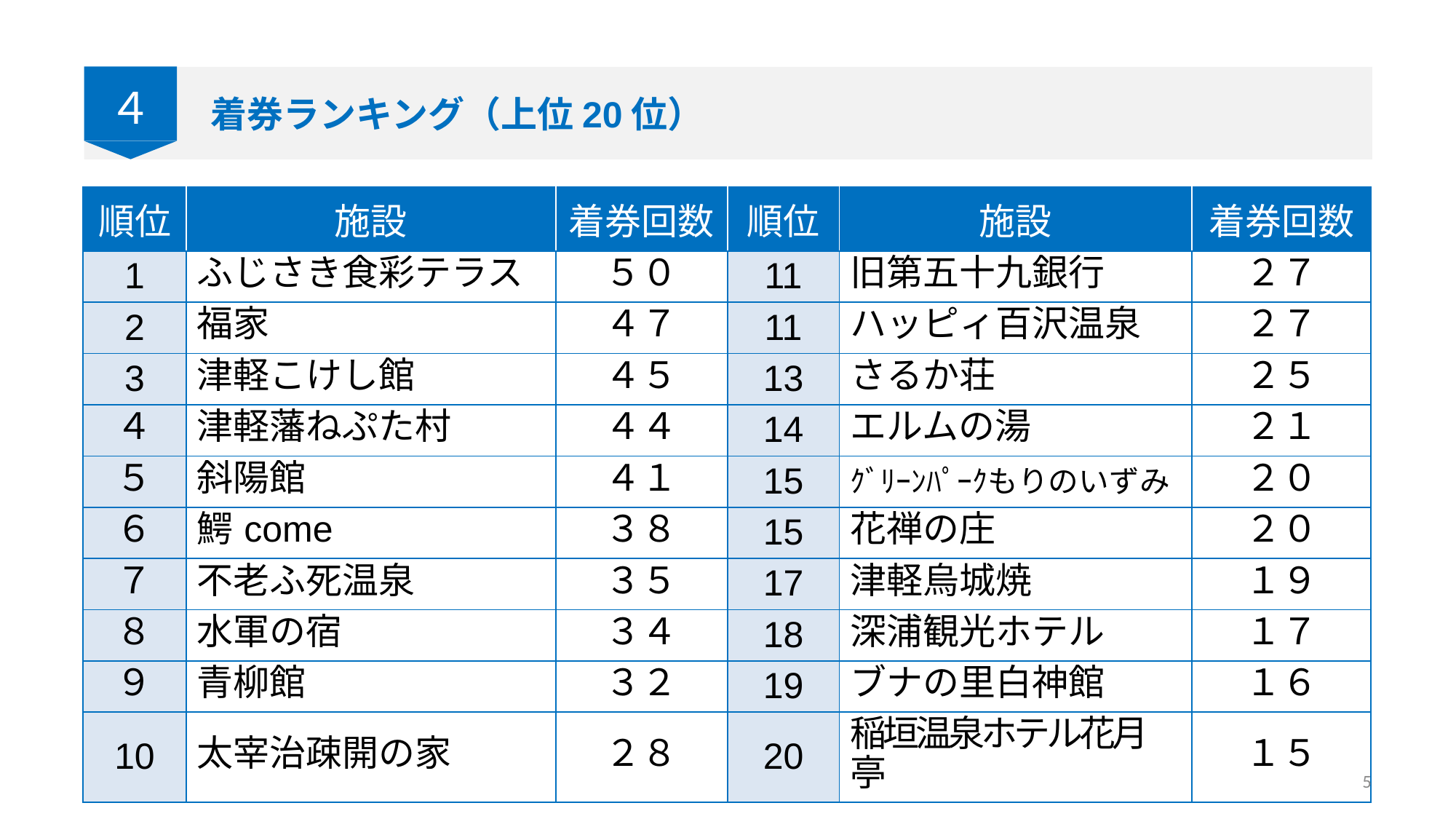

４
着券ランキング（上位20位）

| 順位 | 施設 | 着券回数 | 順位 | 施設 | 着券回数 |
| --- | --- | --- | --- | --- | --- |
| 1 | ふじさき食彩テラス | ５０ | 11 | 旧第五十九銀行 | ２７ |
| 2 | 福家 | ４７ | 11 | ハッピィ百沢温泉 | ２７ |
| 3 | 津軽こけし館 | ４５ | 13 | さるか荘 | ２５ |
| ４ | 津軽藩ねぷた村 | ４４ | 14 | エルムの湯 | ２１ |
| ５ | 斜陽館 | ４１ | 15 | ｸﾞﾘｰﾝﾊﾟｰｸもりのいずみ | ２０ |
| ６ | 鰐come | ３８ | 15 | 花禅の庄 | ２０ |
| ７ | 不老ふ死温泉 | ３５ | 17 | 津軽烏城焼 | １９ |
| ８ | 水軍の宿 | ３４ | 18 | 深浦観光ホテル | １７ |
| ９ | 青柳館 | ３２ | 19 | ブナの里白神館 | １６ |
| 10 | 太宰治疎開の家 | ２８ | 20 | 稲垣温泉ホテル花月亭 | １５ |
5